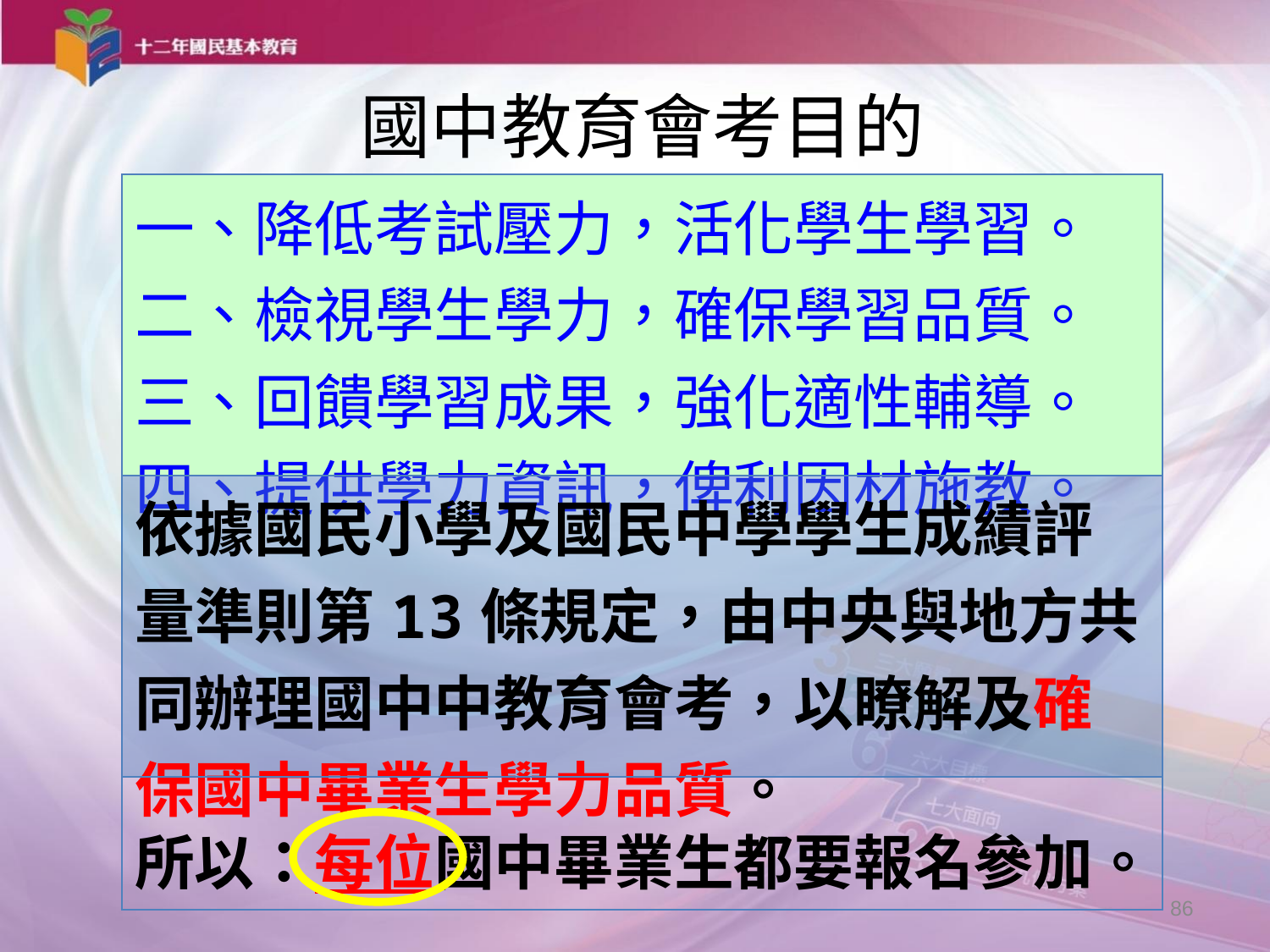

國中教育會考目的
| 一、降低考試壓力，活化學生學習。 二、檢視學生學力，確保學習品質。 三、回饋學習成果，強化適性輔導。 四、提供學力資訊，俾利因材施教。 |
| --- |
| 依據國民小學及國民中學學生成績評量準則第13條規定，由中央與地方共同辦理國中中教育會考，以瞭解及確保國中畢業生學力品質。 |
| 所以：每位國中畢業生都要報名參加。 |

86